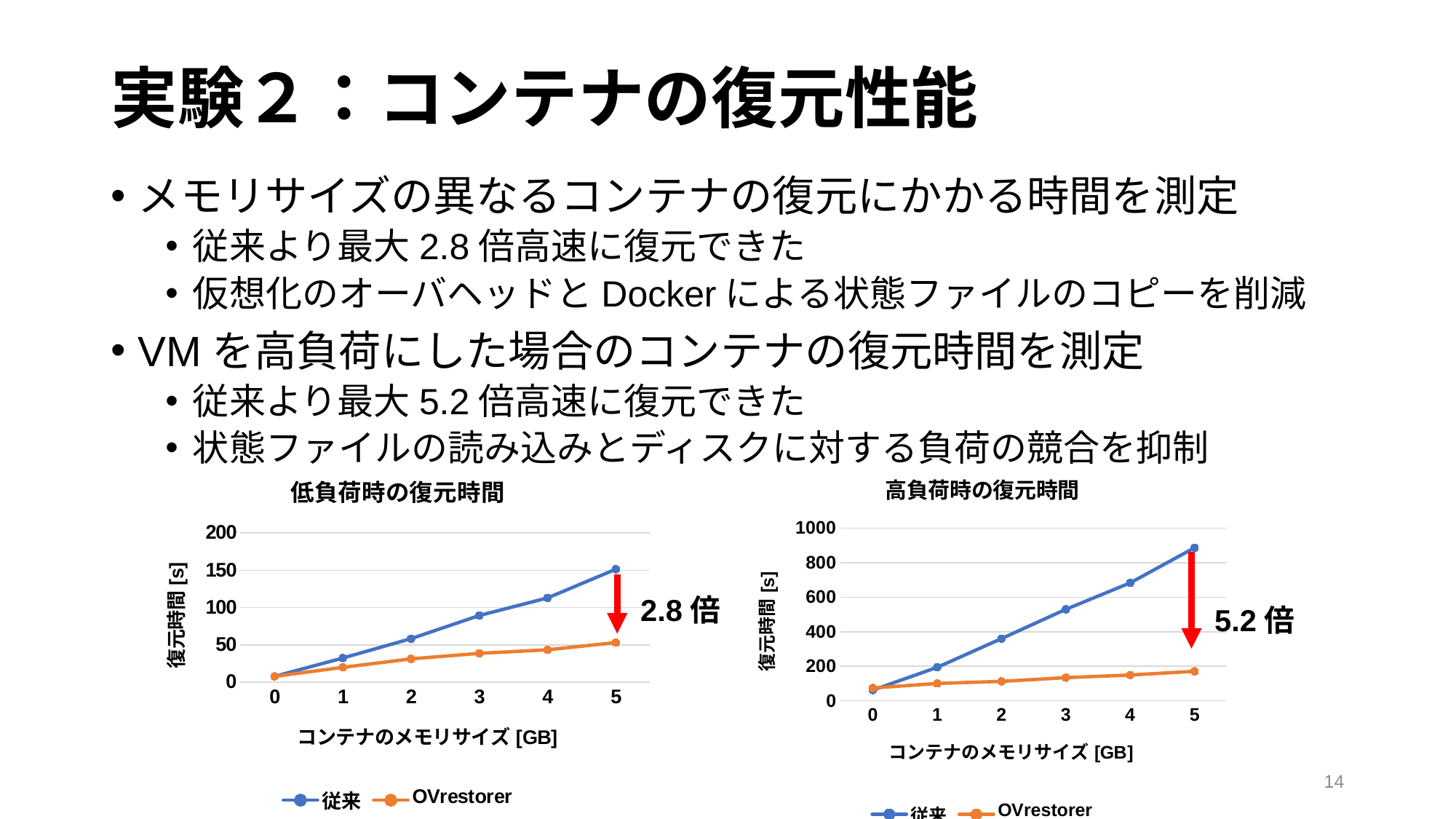

# 実験２：コンテナの復元性能
メモリサイズの異なるコンテナの復元にかかる時間を測定
従来より最大2.8倍高速に復元できた
仮想化のオーバヘッドとDockerによる状態ファイルのコピーを削減
VMを高負荷にした場合のコンテナの復元時間を測定
従来より最大5.2倍高速に復元できた
状態ファイルの読み込みとディスクに対する負荷の競合を抑制

### Chart: 低負荷時の復元時間

| Category |  |  |
|---|---|---|
| 0 | 7.668699999999999 | 7.706822818199998 |
| 1 | 32.2769 | 19.7344768622 |
| 2 | 58.2726 | 31.169693128999995 |
| 3 | 89.38279999999999 | 38.562583335599996 |
| 4 | 112.96380000000002 | 43.2554017215 |
| 5 | 151.41844444444445 | 53.04772486779999 |

### Chart: 高負荷時の復元時間

| Category |  |  |
|---|---|---|
| 0 | 61.989599999999996 | 74.31564978610001 |
| 1 | 193.66060000000002 | 100.58845304729999 |
| 2 | 360.1886 | 112.4245628854 |
| 3 | 529.5380000000001 | 134.1409621687 |
| 4 | 682.5138 | 149.3913842064 |
| 5 | 885.6901 | 170.70177215569998 |
2.8倍
5.2倍
14